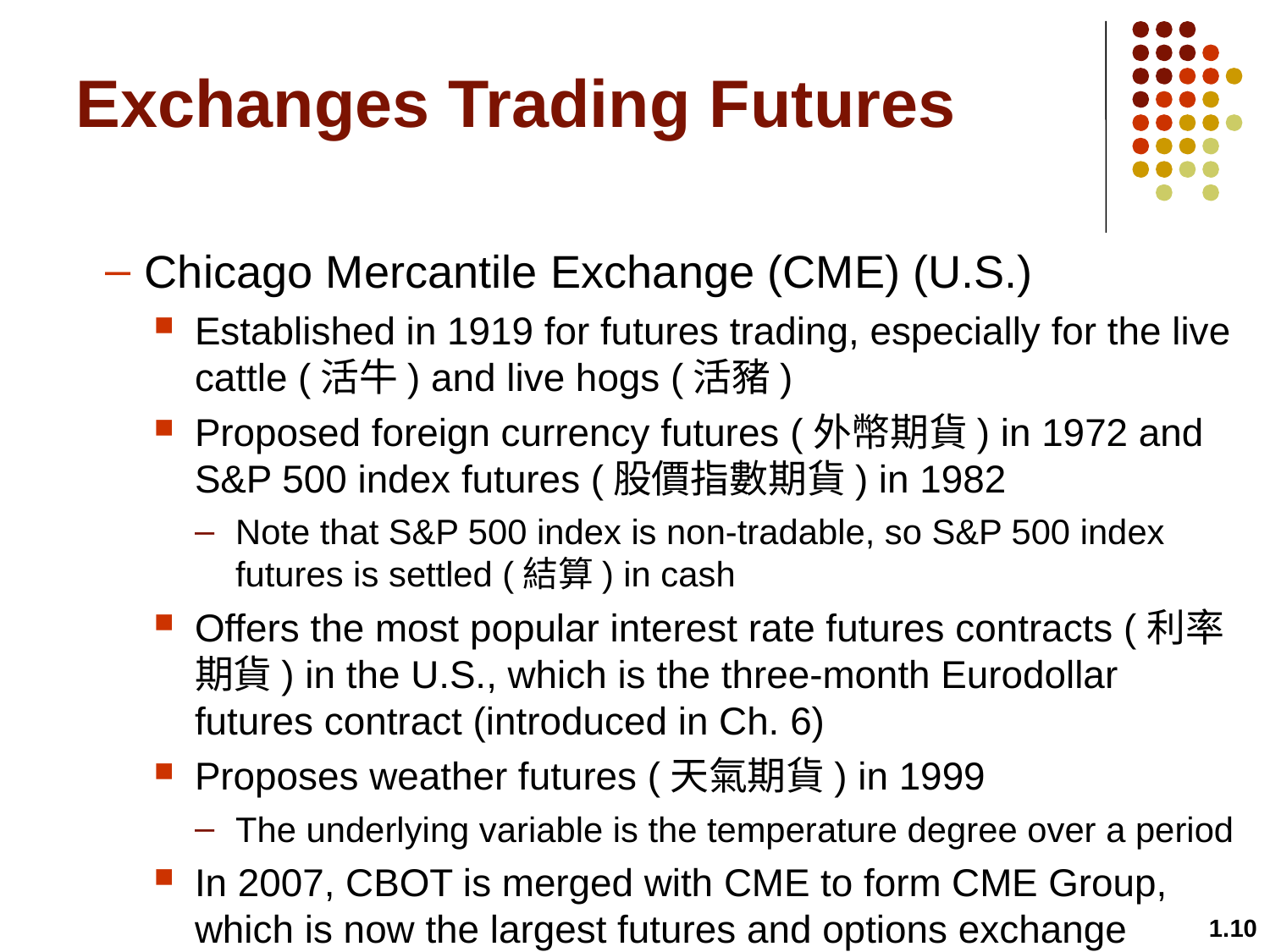

# Exchanges Trading Futures
Chicago Mercantile Exchange (CME) (U.S.)
Established in 1919 for futures trading, especially for the live cattle (活牛) and live hogs (活豬)
Proposed foreign currency futures (外幣期貨) in 1972 and S&P 500 index futures (股價指數期貨) in 1982
Note that S&P 500 index is non-tradable, so S&P 500 index futures is settled (結算) in cash
Offers the most popular interest rate futures contracts (利率期貨) in the U.S., which is the three-month Eurodollar futures contract (introduced in Ch. 6)
Proposes weather futures (天氣期貨) in 1999
The underlying variable is the temperature degree over a period
In 2007, CBOT is merged with CME to form CME Group, which is now the largest futures and options exchange

1.10